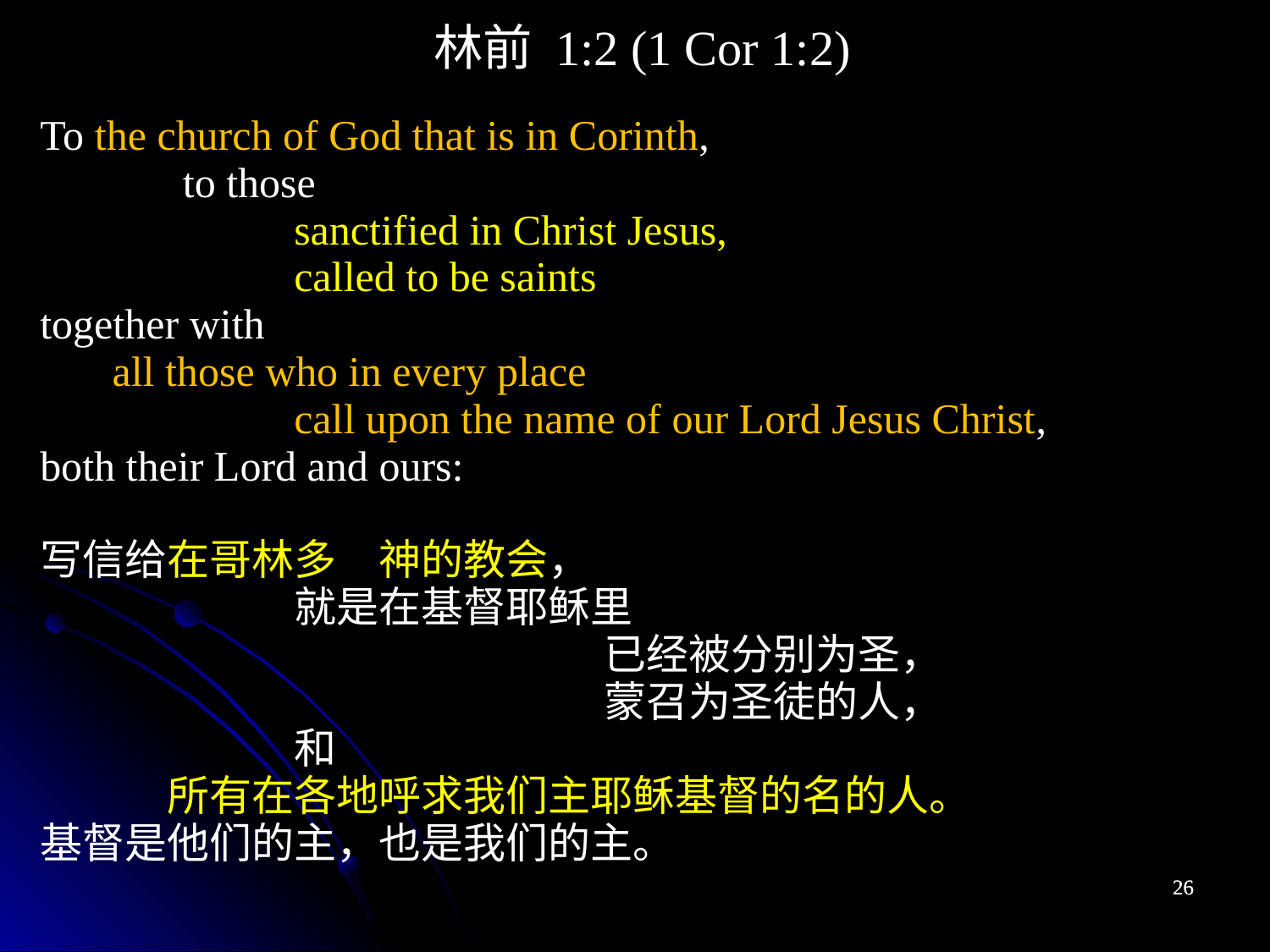

林前 1:2 (1 Cor 1:2)

To the church of God that is in Corinth,
to those
sanctified in Christ Jesus,
called to be saints
together with
all those who in every place
call upon the name of our Lord Jesus Christ,
both their Lord and ours:

写信给在哥林多　神的教会，
		就是在基督耶稣里
已经被分别为圣，
蒙召为圣徒的人，
		和
	所有在各地呼求我们主耶稣基督的名的人。
基督是他们的主，也是我们的主。
26
26